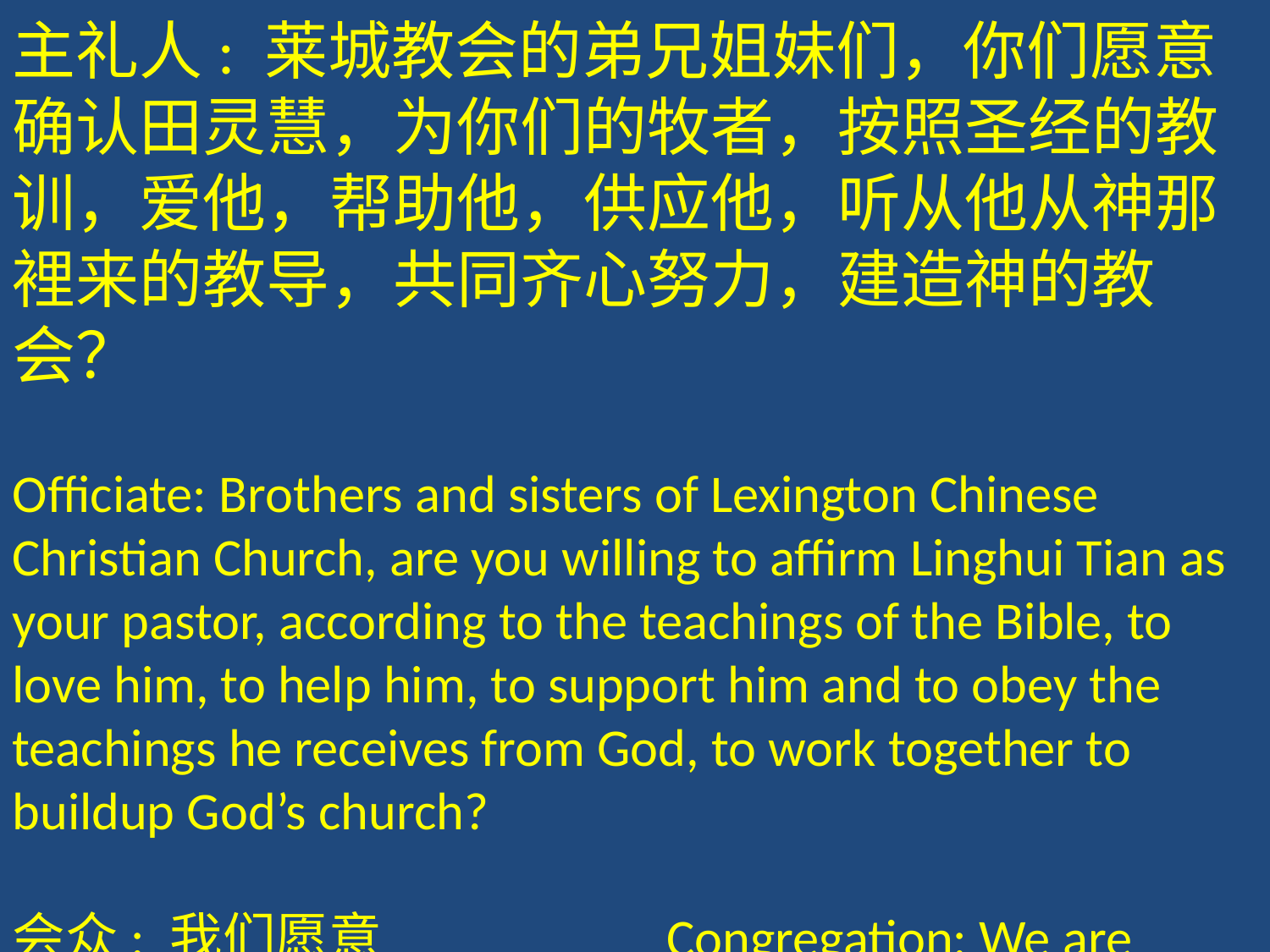

主礼人: 莱城教会的弟兄姐妹们，你们愿意确认田灵慧，为你们的牧者，按照圣经的教训，爱他，帮助他，供应他，听从他从神那裡来的教导，共同齐心努力，建造神的教会？

Officiate: Brothers and sisters of Lexington Chinese Christian Church, are you willing to affirm Linghui Tian as your pastor, according to the teachings of the Bible, to love him, to help him, to support him and to obey the teachings he receives from God, to work together to buildup God’s church?

会众: 我们愿意                       Congregation: We are willing